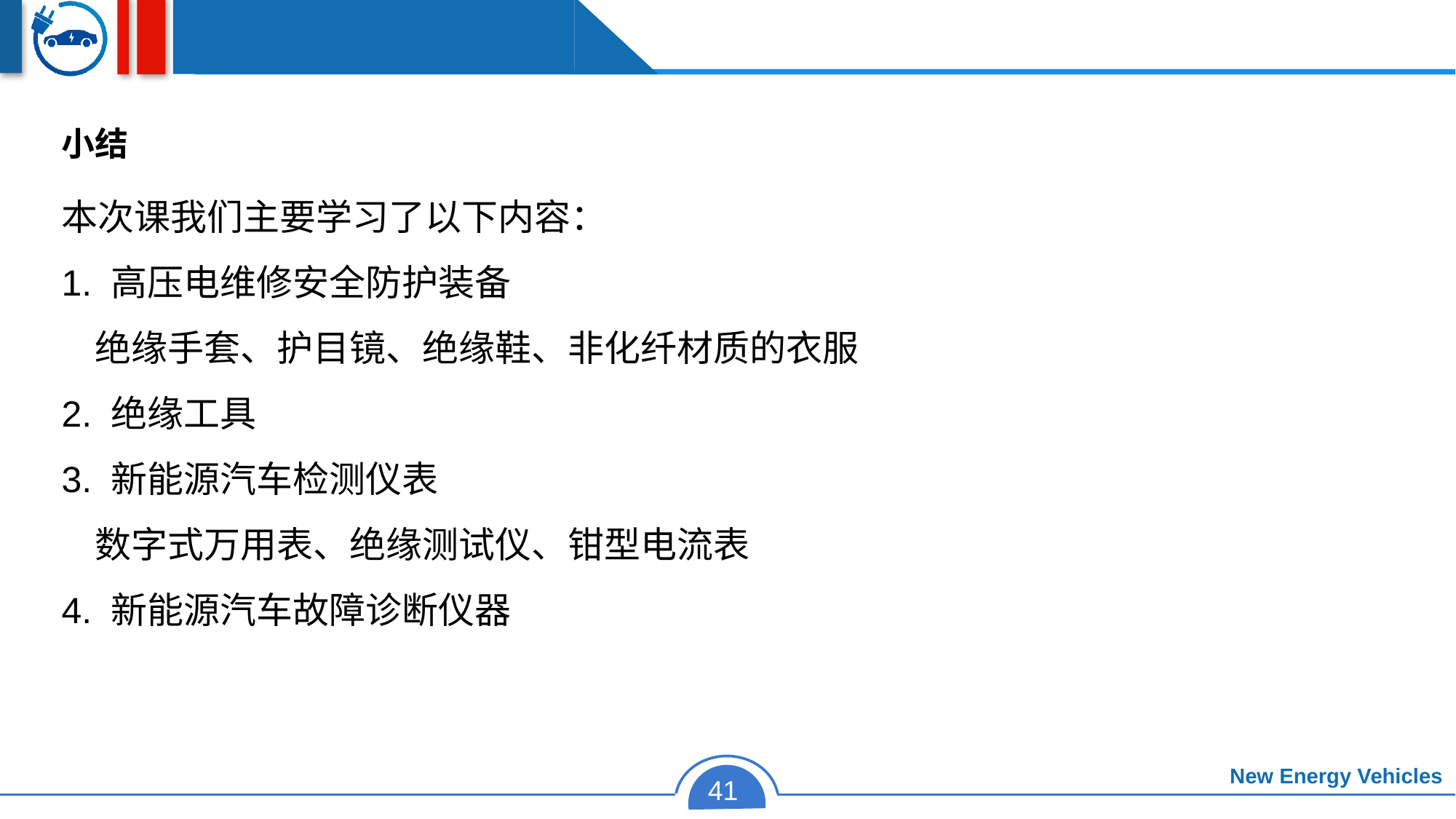

小结
本次课我们主要学习了以下内容：
1. 高压电维修安全防护装备
   绝缘手套、护目镜、绝缘鞋、非化纤材质的衣服
2. 绝缘工具
3. 新能源汽车检测仪表
   数字式万用表、绝缘测试仪、钳型电流表
4. 新能源汽车故障诊断仪器